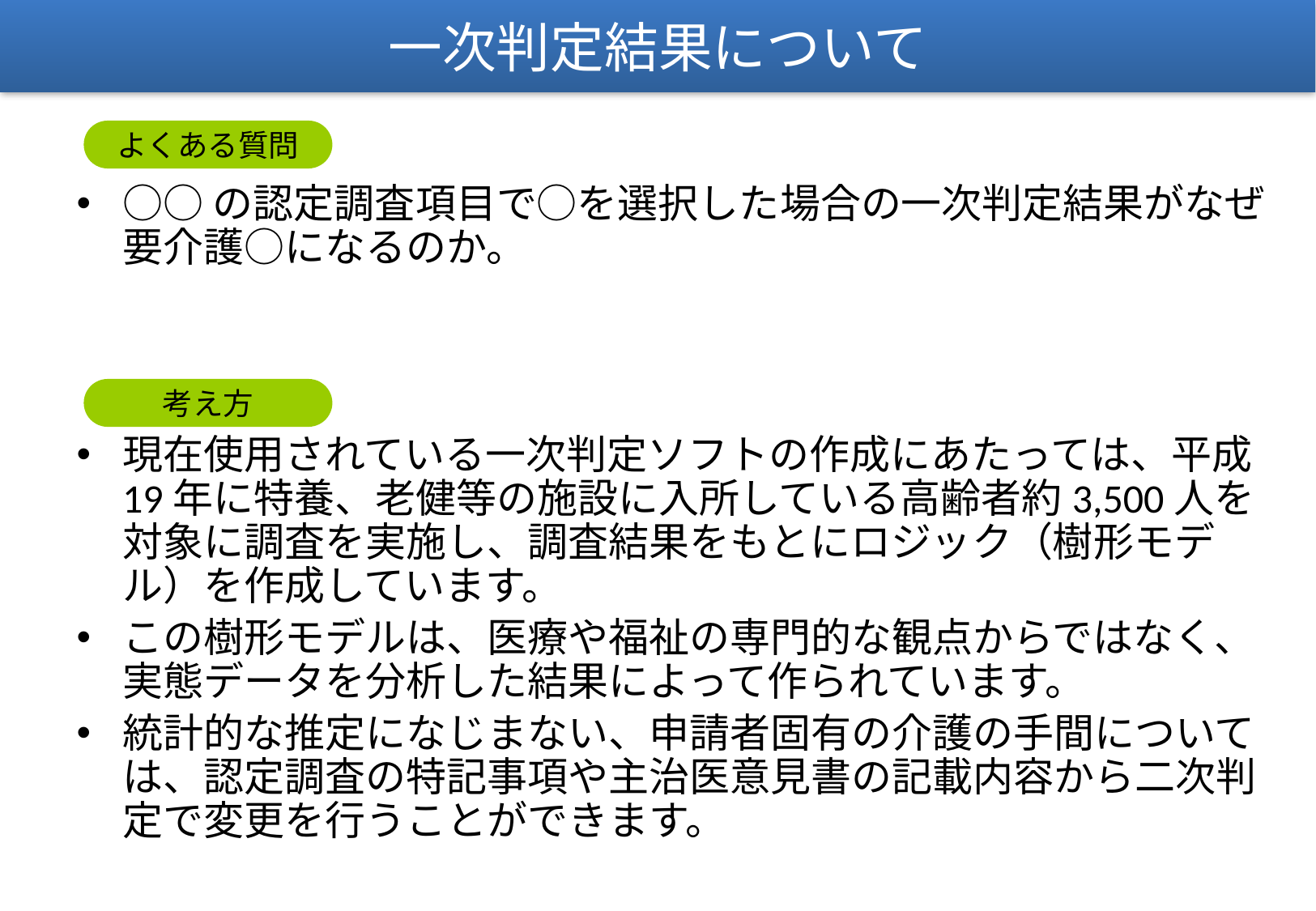

一次判定結果について

○○の認定調査項目で○を選択した場合の一次判定結果がなぜ要介護○になるのか。

現在使用されている一次判定ソフトの作成にあたっては、平成19年に特養、老健等の施設に入所している高齢者約3,500人を対象に調査を実施し、調査結果をもとにロジック（樹形モデル）を作成しています。
この樹形モデルは、医療や福祉の専門的な観点からではなく、実態データを分析した結果によって作られています。
統計的な推定になじまない、申請者固有の介護の手間については、認定調査の特記事項や主治医意見書の記載内容から二次判定で変更を行うことができます。
よくある質問
考え方